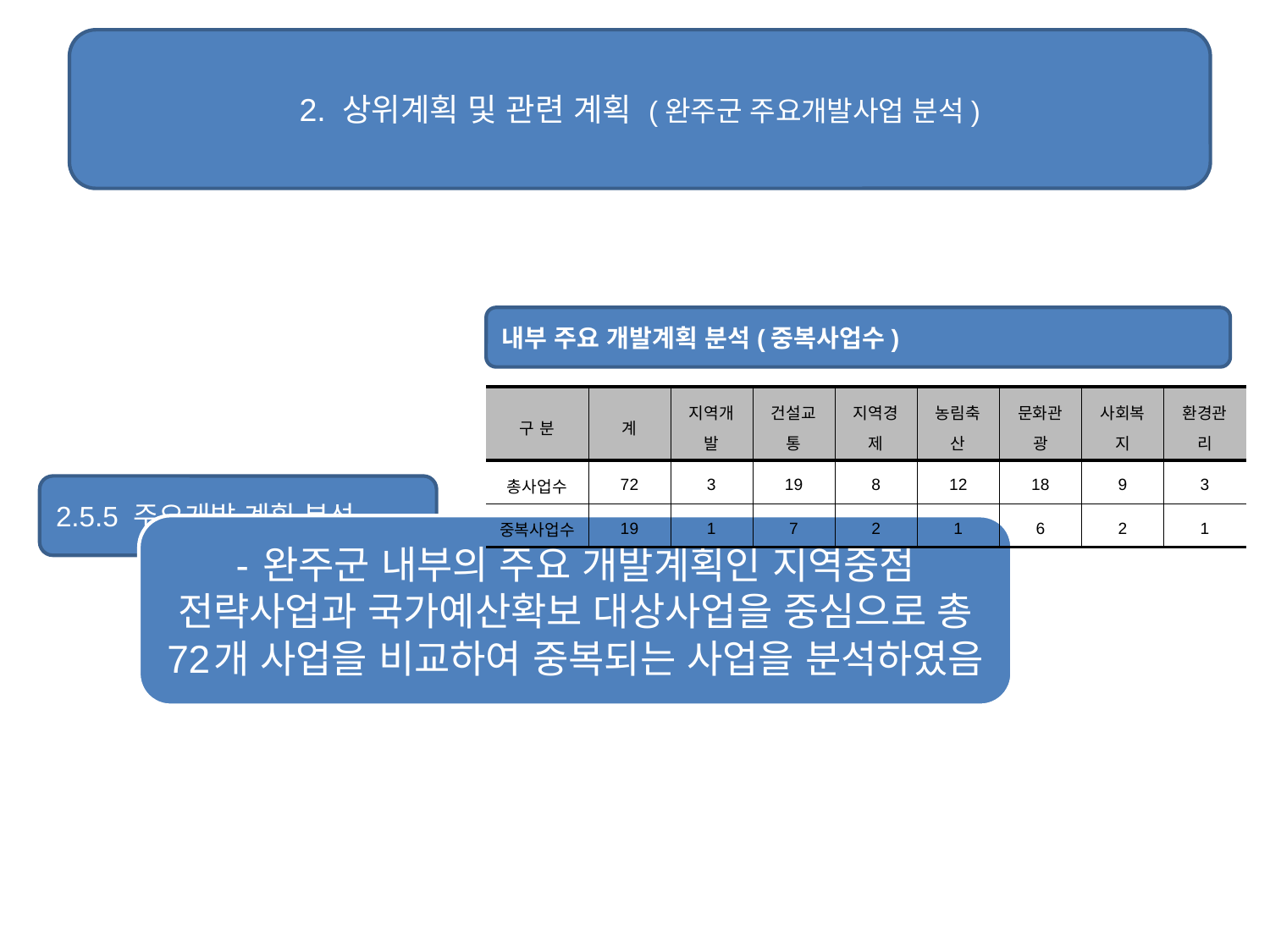

2. 상위계획 및 관련 계획 (완주군 주요개발사업 분석)

# 도
내부 주요 개발계획 분석(중복사업수)
| 구 분 | 계 | 지역개발 | 건설교통 | 지역경제 | 농림축산 | 문화관광 | 사회복지 | 환경관리 |
| --- | --- | --- | --- | --- | --- | --- | --- | --- |
| 총사업수 | 72 | 3 | 19 | 8 | 12 | 18 | 9 | 3 |
| 중복사업수 | 19 | 1 | 7 | 2 | 1 | 6 | 2 | 1 |
2.5.5 주요개발 계획 분석
- 완주군 내부의 주요 개발계획인 지역중점 전략사업과 국가예산확보 대상사업을 중심으로 총 72개 사업을 비교하여 중복되는 사업을 분석하였음